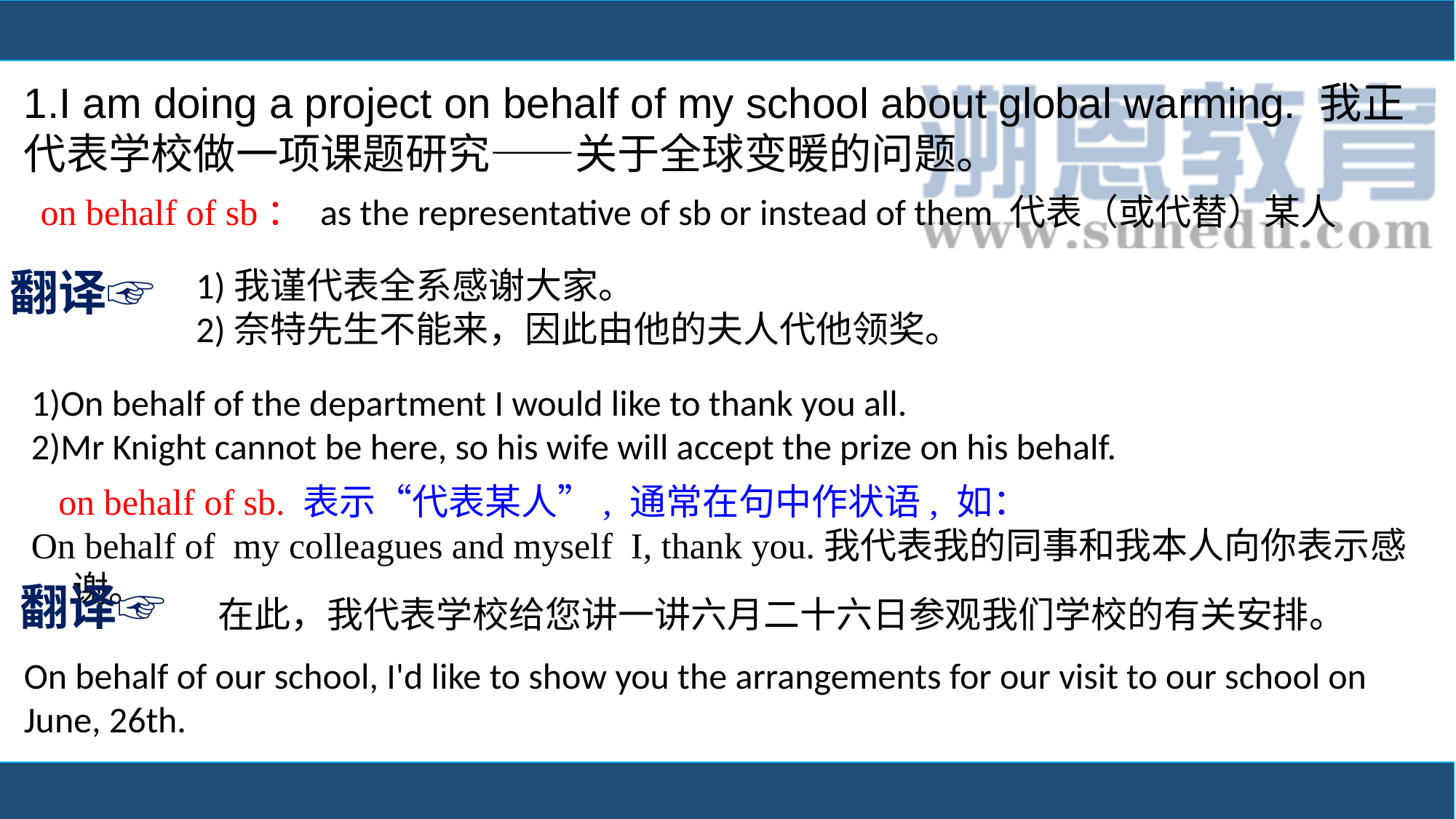

1.I am doing a project on behalf of my school about global warming. 我正代表学校做一项课题研究——关于全球变暖的问题。
on behalf of sb： as the representative of sb or instead of them 代表（或代替）某人
翻译☞
1)我谨代表全系感谢大家。
2)奈特先生不能来，因此由他的夫人代他领奖。

1)On behalf of the department I would like to thank you all.
2)Mr Knight cannot be here, so his wife will accept the prize on his behalf.
   on behalf of sb. 表示“代表某人”, 通常在句中作状语, 如：
On behalf of  my colleagues and myself  I, thank you.我代表我的同事和我本人向你表示感谢。
翻译☞
在此，我代表学校给您讲一讲六月二十六日参观我们学校的有关安排。
On behalf of our school, I'd like to show you the arrangements for our visit to our school on June, 26th.